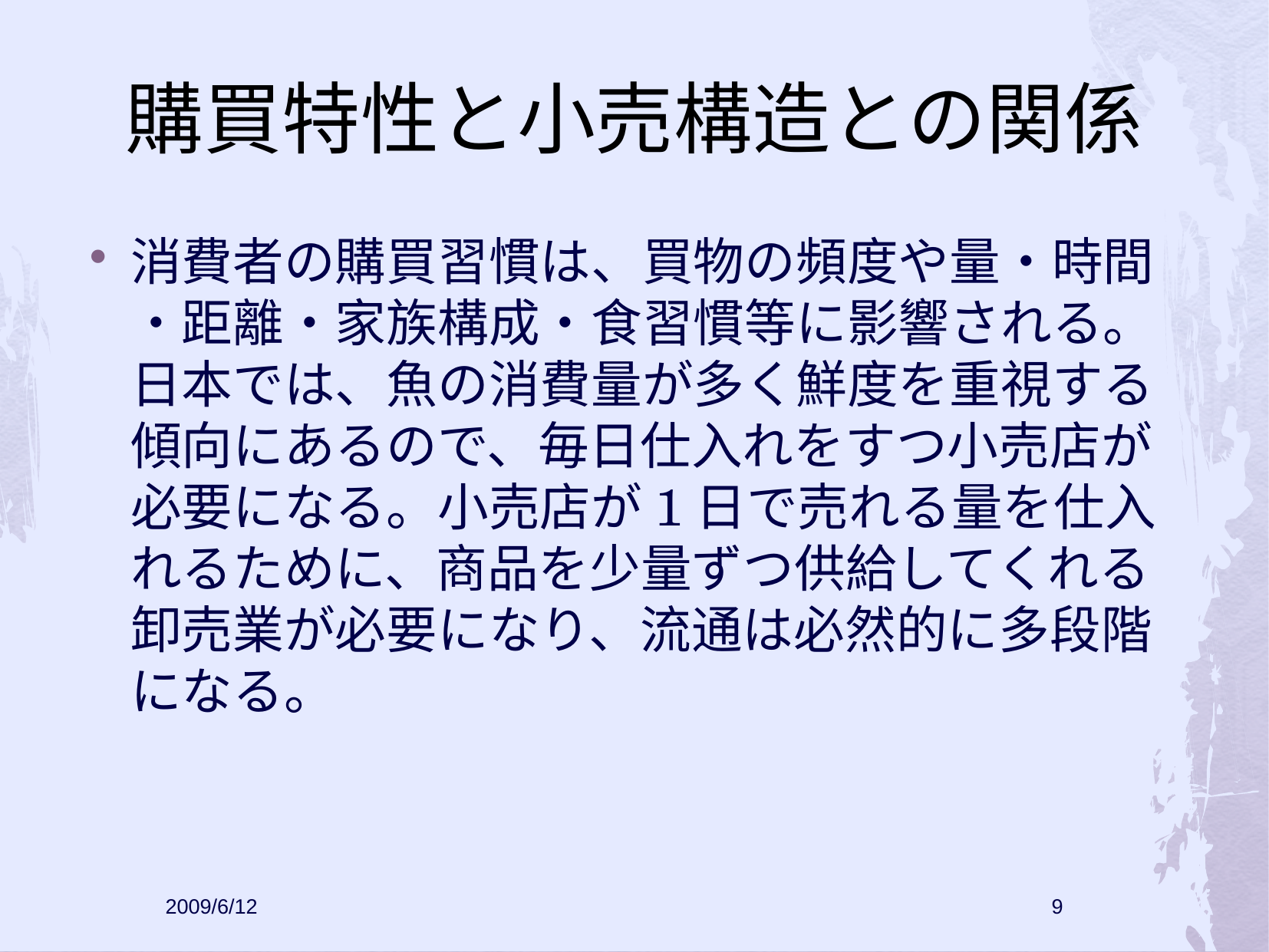

# 購買特性と小売構造との関係
消費者の購買習慣は、買物の頻度や量・時間・距離・家族構成・食習慣等に影響される。日本では、魚の消費量が多く鮮度を重視する傾向にあるので、毎日仕入れをすつ小売店が必要になる。小売店が1日で売れる量を仕入れるために、商品を少量ずつ供給してくれる卸売業が必要になり、流通は必然的に多段階になる。
2009/6/12
9